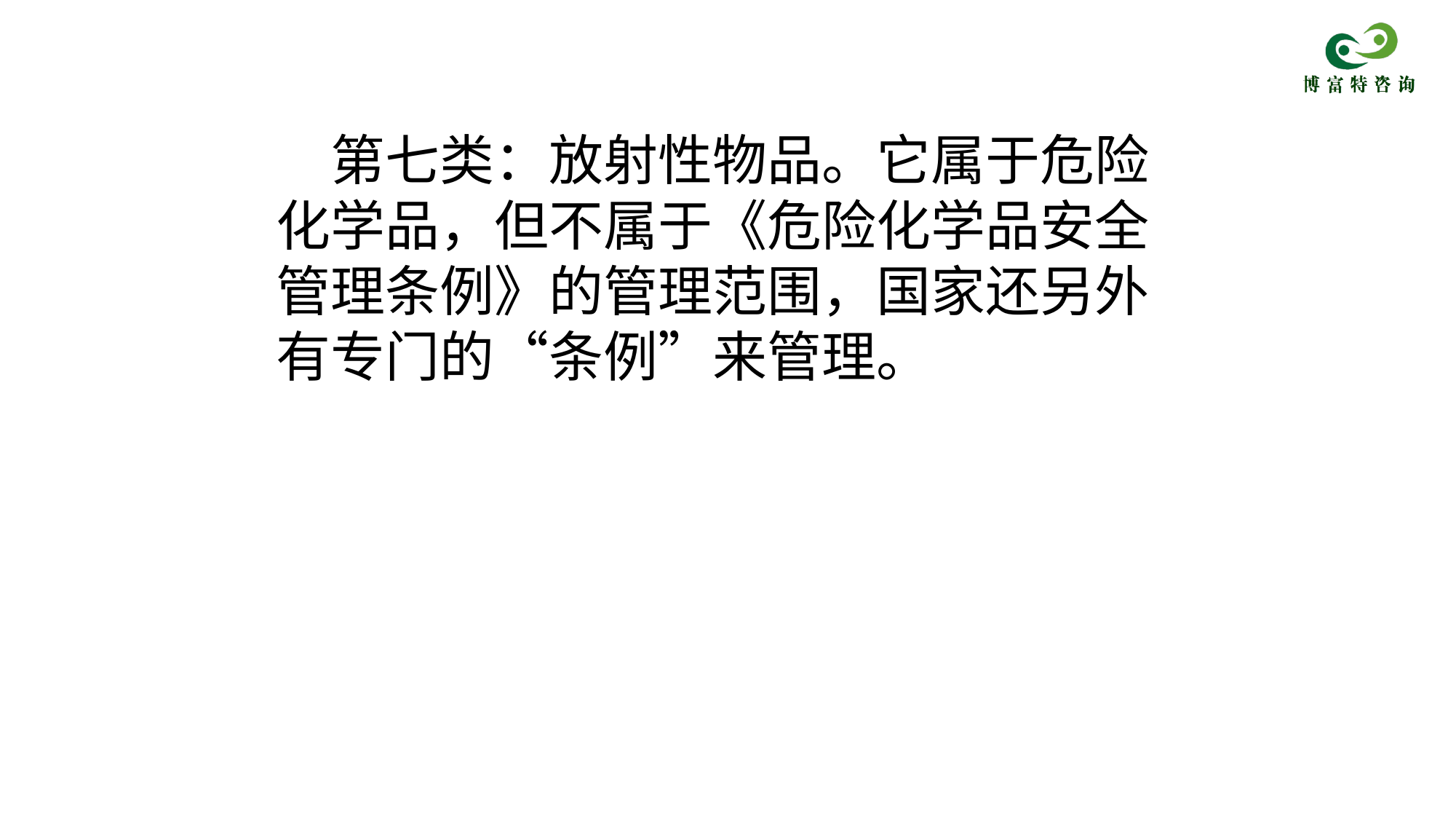

第七类：放射性物品。它属于危险化学品，但不属于《危险化学品安全管理条例》的管理范围，国家还另外有专门的“条例”来管理。